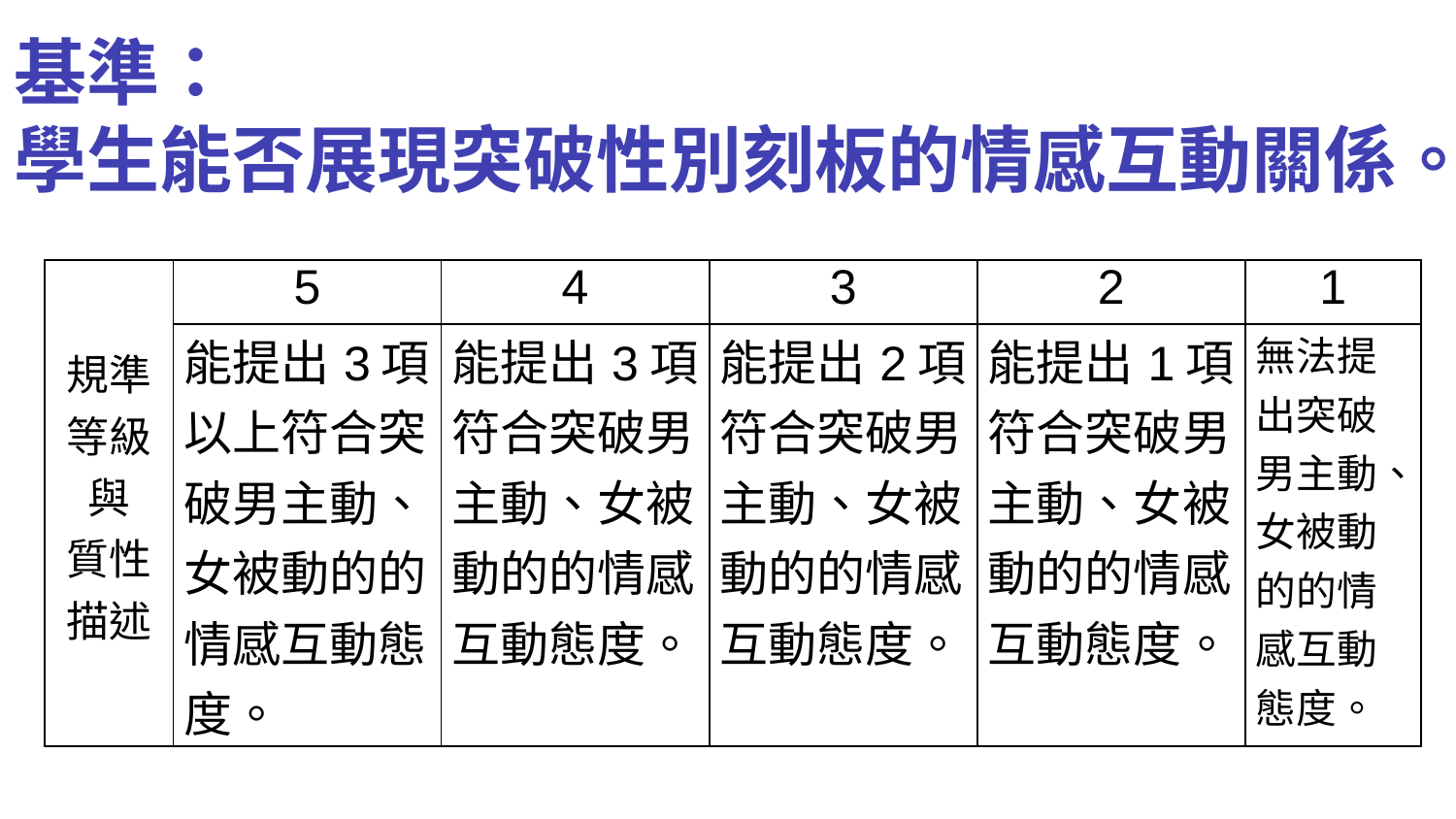

基準：
學生能否展現突破性別刻板的情感互動關係。
| 規準 等級 與 質性描述 | 5 | 4 | 3 | 2 | 1 |
| --- | --- | --- | --- | --- | --- |
|  | 能提出3項以上符合突破男主動、女被動的的情感互動態度。 | 能提出3項符合突破男主動、女被動的的情感互動態度。 | 能提出2項符合突破男主動、女被動的的情感互動態度。 | 能提出1項符合突破男主動、女被動的的情感互動態度。 | 無法提出突破男主動、女被動的的情感互動態度。 |